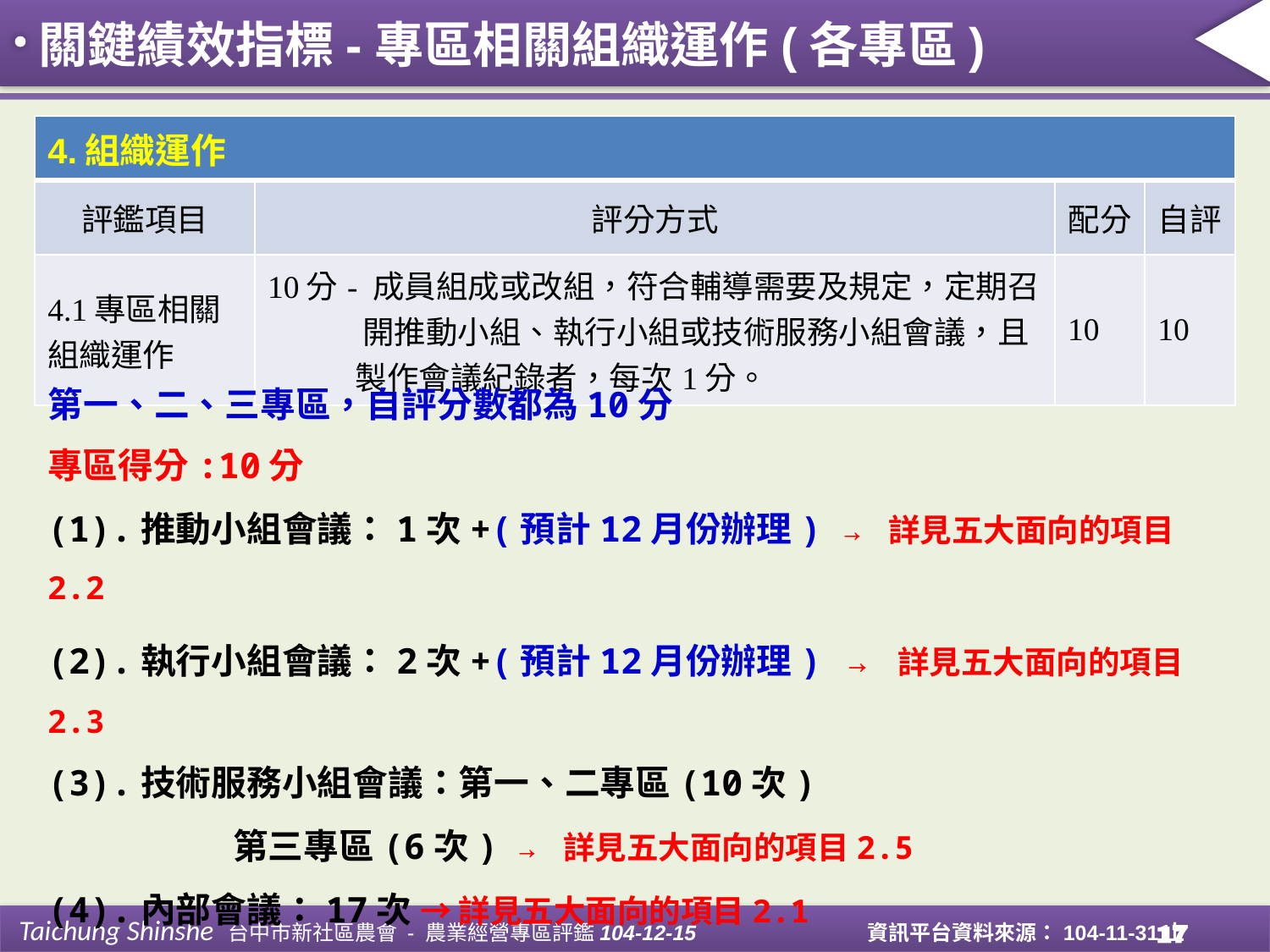

關鍵績效指標-專區相關組織運作(各專區)

| 4.組織運作 |  |  |  |
| --- | --- | --- | --- |
| 評鑑項目 | 評分方式 | 配分 | 自評 |
| 4.1專區相關組織運作 | 10分- 成員組成或改組，符合輔導需要及規定，定期召 開推動小組、執行小組或技術服務小組會議，且製作會議紀錄者，每次1分。 | 10 | 10 |
第一、二、三專區，自評分數都為10分
專區得分:10分
(1).推動小組會議：1次+(預計12月份辦理) → 詳見五大面向的項目2.2
(2).執行小組會議：2次+(預計12月份辦理) → 詳見五大面向的項目2.3
(3).技術服務小組會議：第一、二專區(10次)
                      第三專區(6次) → 詳見五大面向的項目2.5
(4).內部會議：17次 → 詳見五大面向的項目2.1